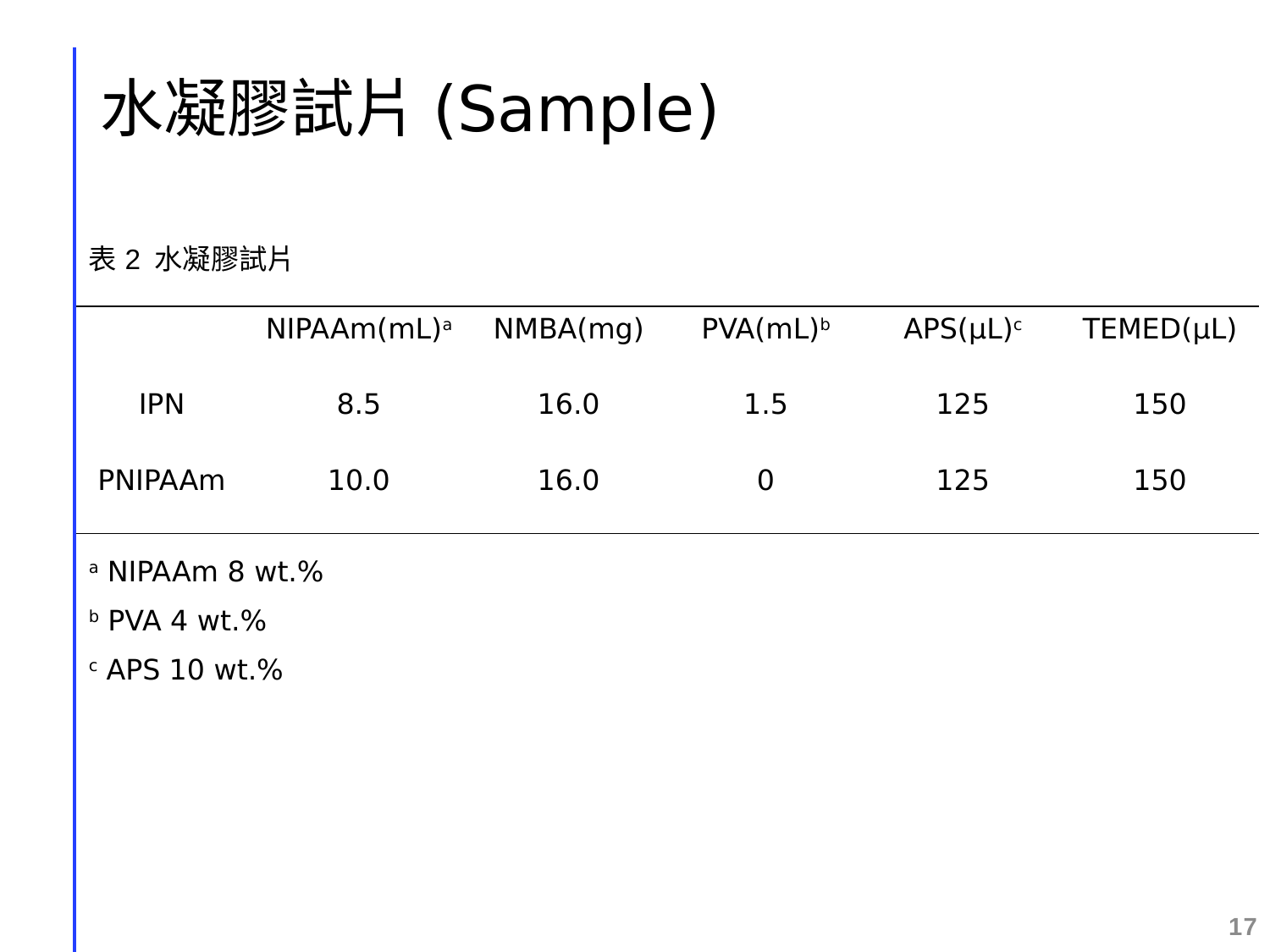

# 水凝膠試片(Sample)
| 表2 水凝膠試片 |  |  |  |  |  |
| --- | --- | --- | --- | --- | --- |
|  | NIPAAm(mL)a | NMBA(mg) | PVA(mL)b | APS(μL)c | TEMED(μL) |
| IPN | 8.5 | 16.0 | 1.5 | 125 | 150 |
| PNIPAAm | 10.0 | 16.0 | 0 | 125 | 150 |
| a NIPAAm 8 wt.% b PVA 4 wt.% c APS 10 wt.% |  |  |  |  |  |
17